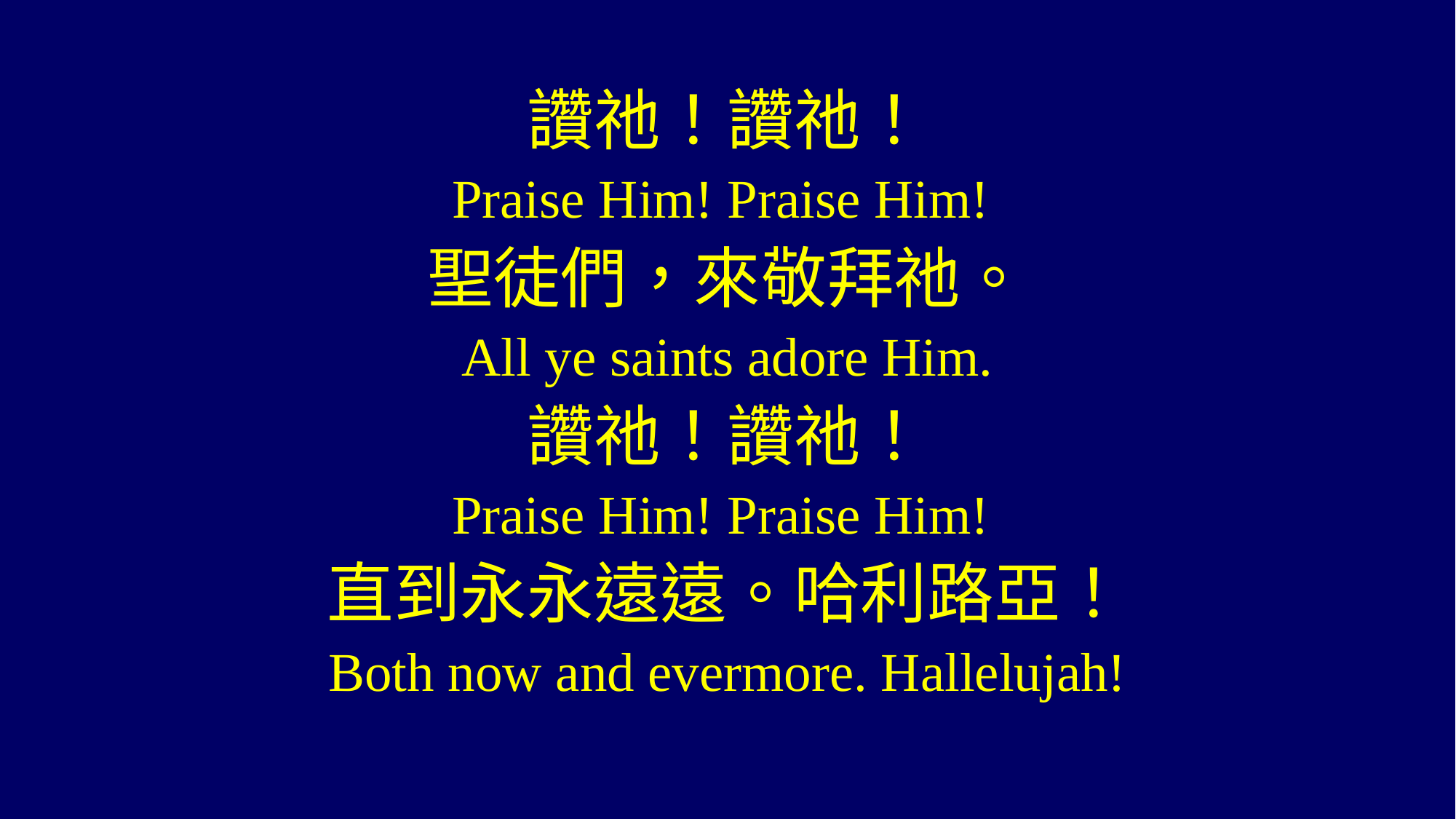

讚祂！讚祂！
Praise Him! Praise Him!
聖徒們，來敬拜祂。
All ye saints adore Him.
讚祂！讚祂！
Praise Him! Praise Him!
直到永永遠遠。哈利路亞！
Both now and evermore. Hallelujah!